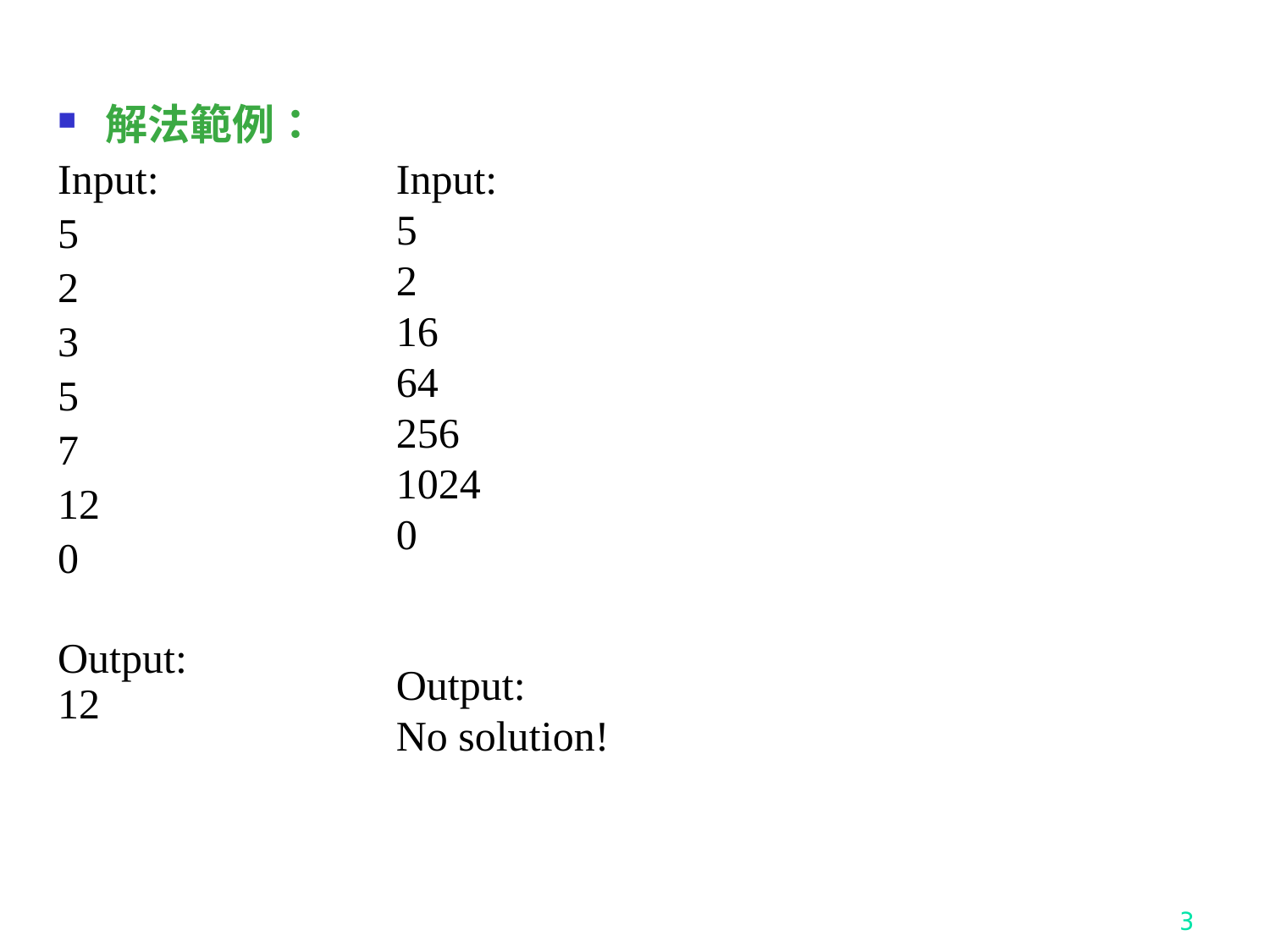

解法範例：
Input:
5
2
3
5
7
12
0

Output:
12

Input:​
5​
2​
16​
64
256
1024
0
Output:​
No solution!​
3